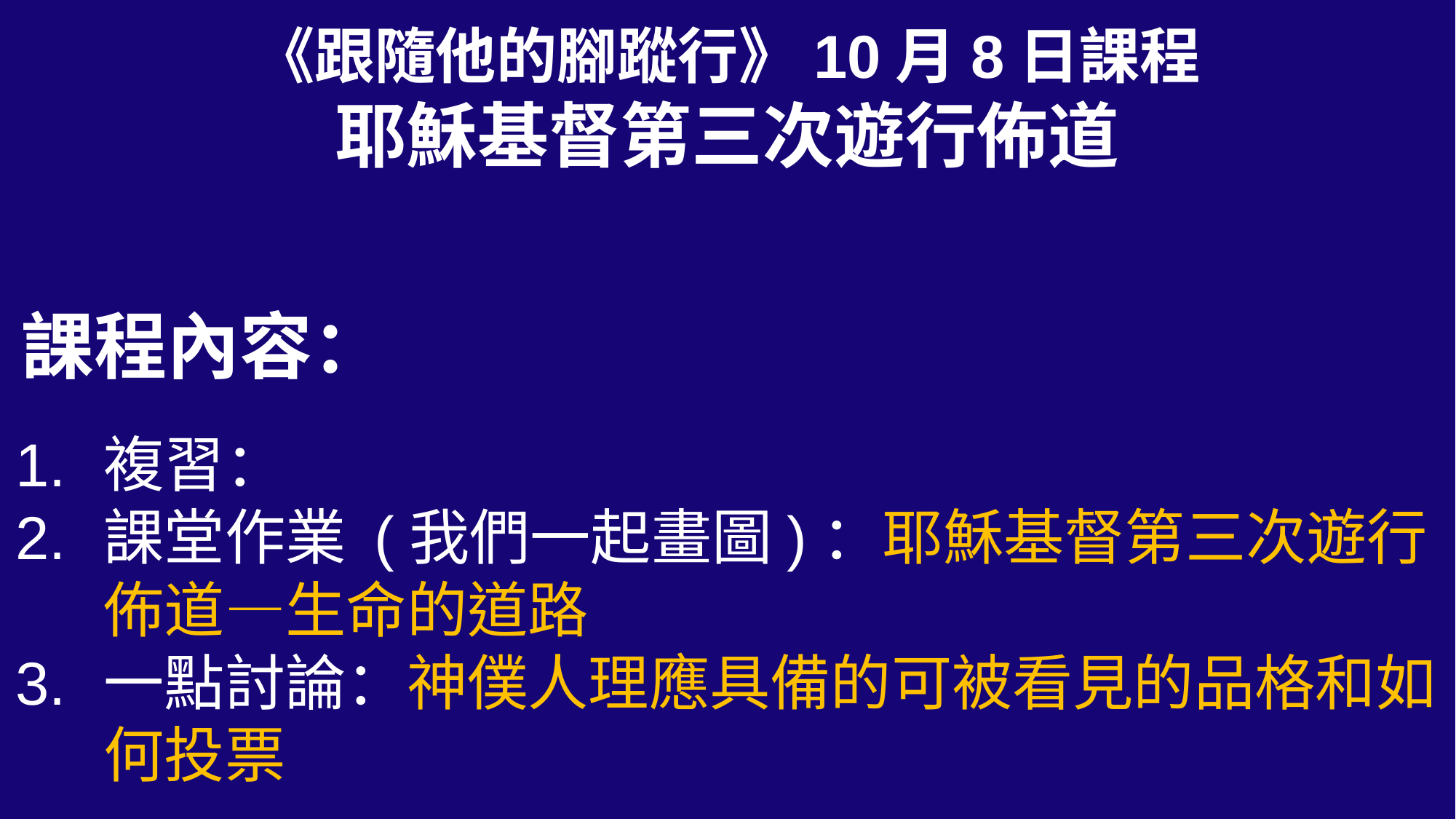

《跟隨他的腳蹤行》10月8日課程
耶穌基督第三次遊行佈道
課程內容：
複習：
課堂作業 (我們一起畫圖)：耶穌基督第三次遊行佈道—生命的道路
一點討論：神僕人理應具備的可被看見的品格和如何投票